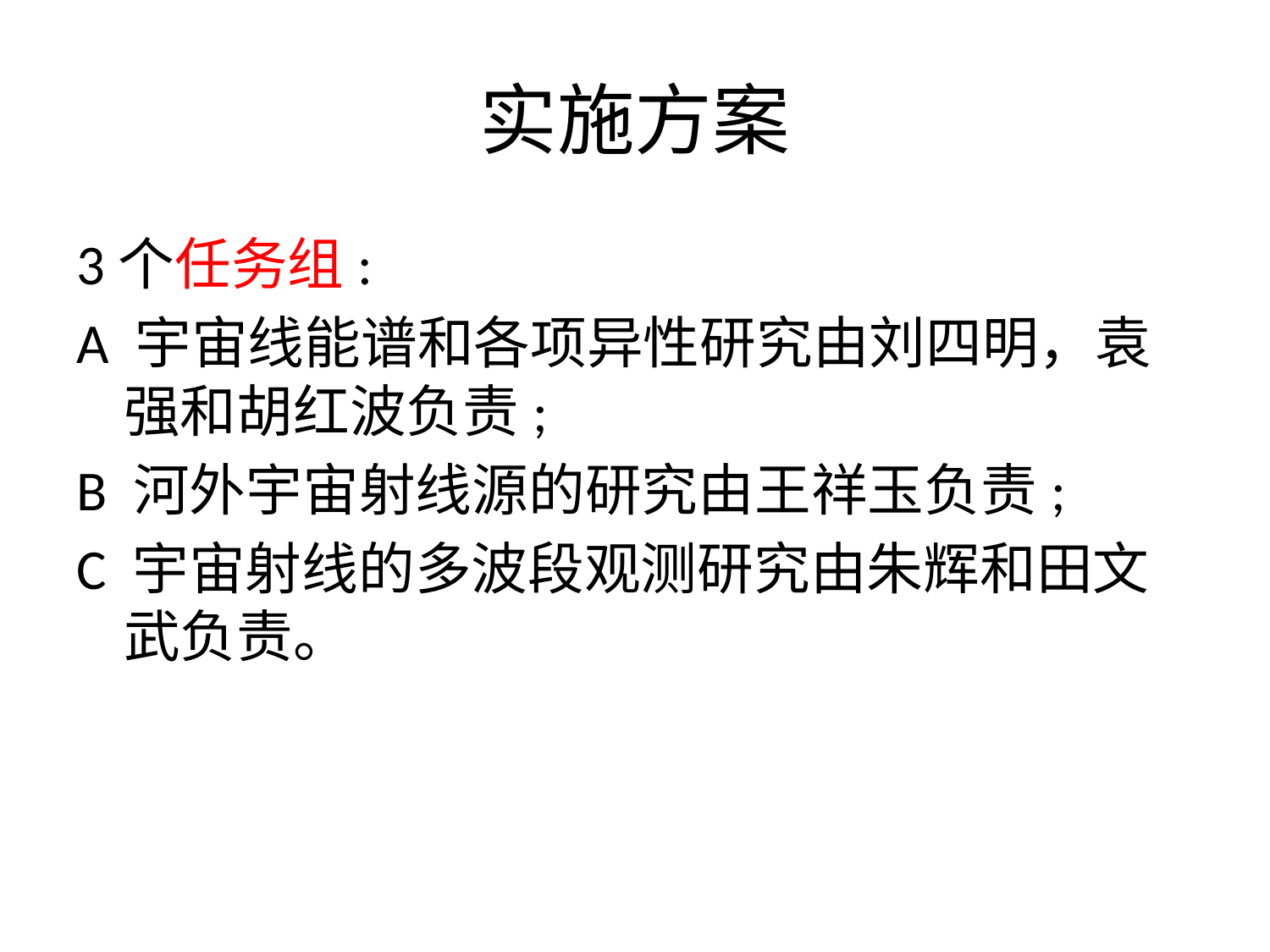

# 实施方案
3个任务组:
A 宇宙线能谱和各项异性研究由刘四明，袁强和胡红波负责;
B 河外宇宙射线源的研究由王祥玉负责;
C 宇宙射线的多波段观测研究由朱辉和田文武负责。